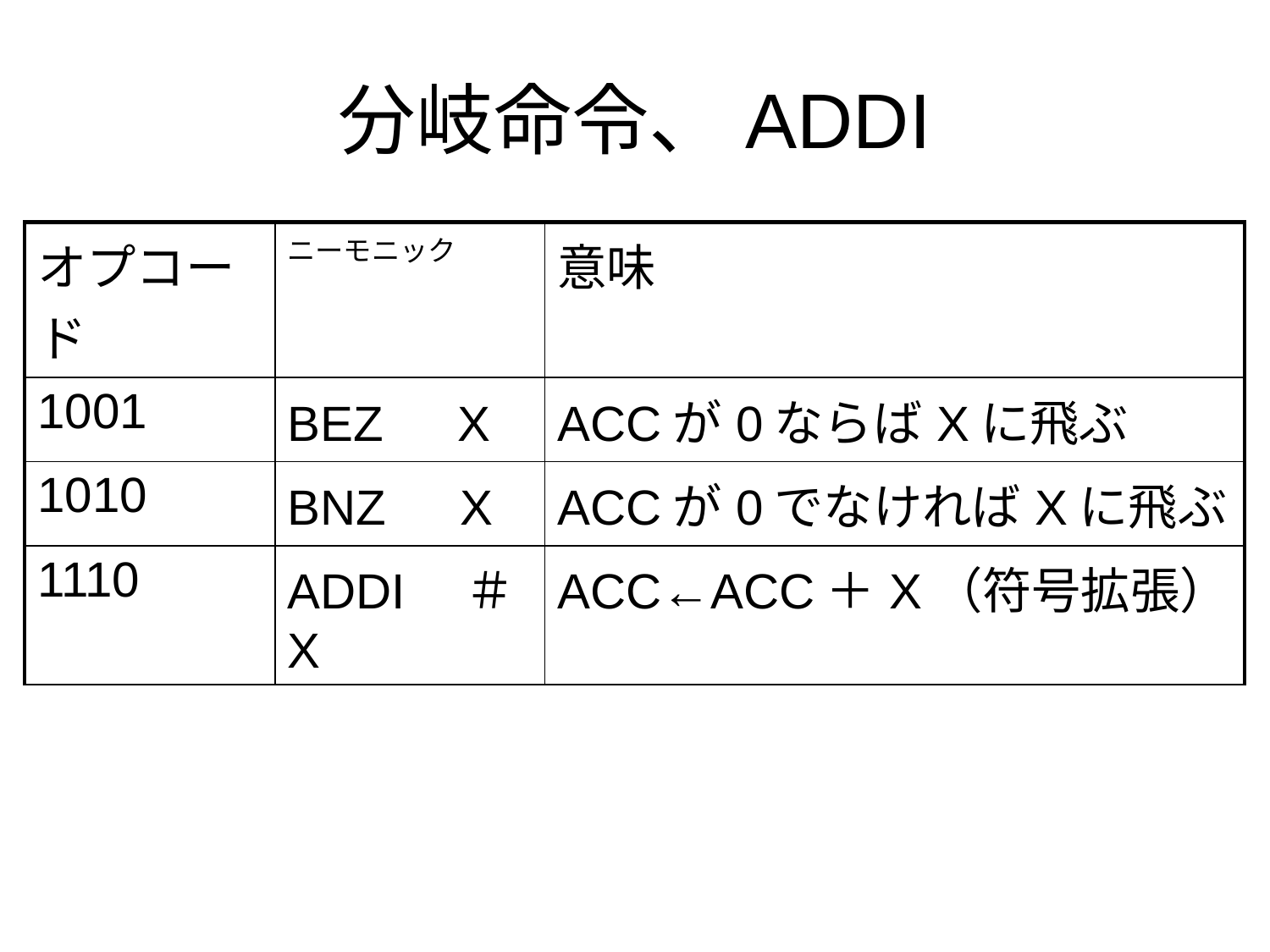

# 分岐命令、ADDI
| オプコード | ニーモニック | 意味 |
| --- | --- | --- |
| 1001 | BEZ　X | ACCが0ならばXに飛ぶ |
| 1010 | BNZ　X | ACCが0でなければXに飛ぶ |
| 1110 | ADDI　＃X | ACC←ACC＋X（符号拡張） |